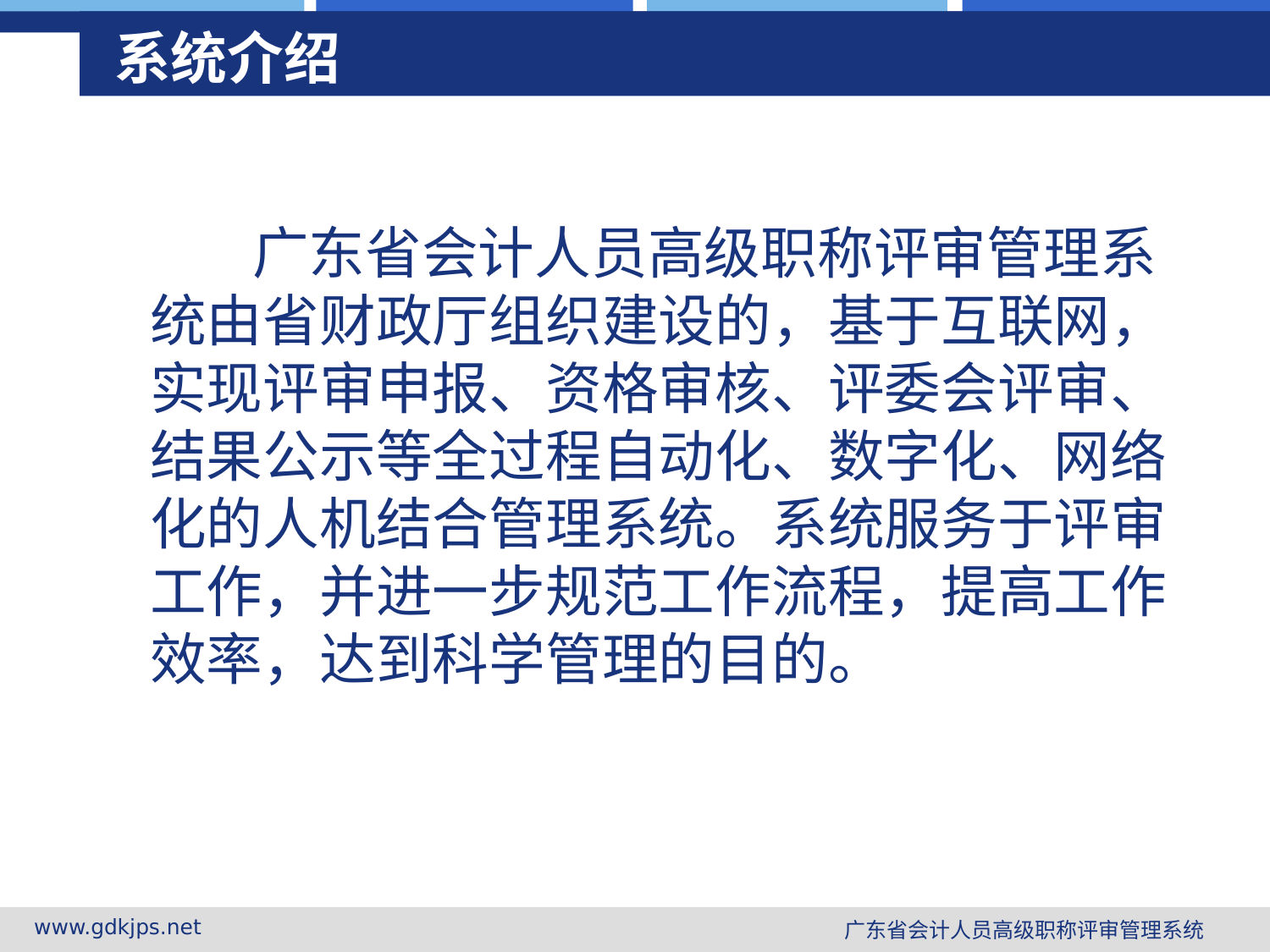

# 系统介绍
       广东省会计人员高级职称评审管理系统由省财政厅组织建设的，基于互联网，实现评审申报、资格审核、评委会评审、结果公示等全过程自动化、数字化、网络化的人机结合管理系统。系统服务于评审工作，并进一步规范工作流程，提高工作效率，达到科学管理的目的。

www.gdkjps.net
广东省会计人员高级职称评审管理系统